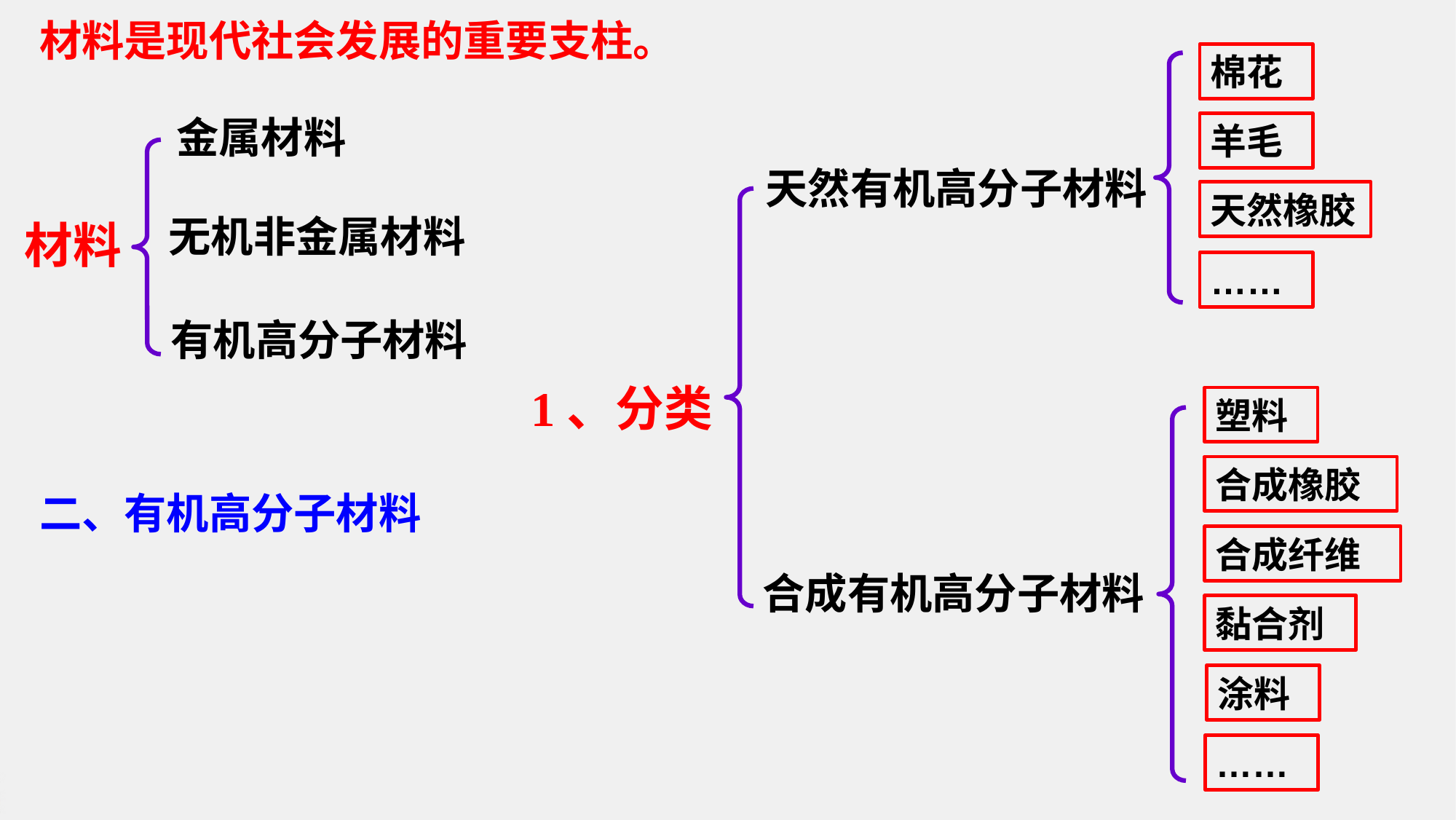

材料是现代社会发展的重要支柱。
棉花

羊毛
天然橡胶
……
金属材料
无机非金属材料
有机高分子材料

材料
天然有机高分子材料

合成有机高分子材料
1、分类
塑料

合成橡胶
合成纤维
黏合剂
涂料
……
二、有机高分子材料